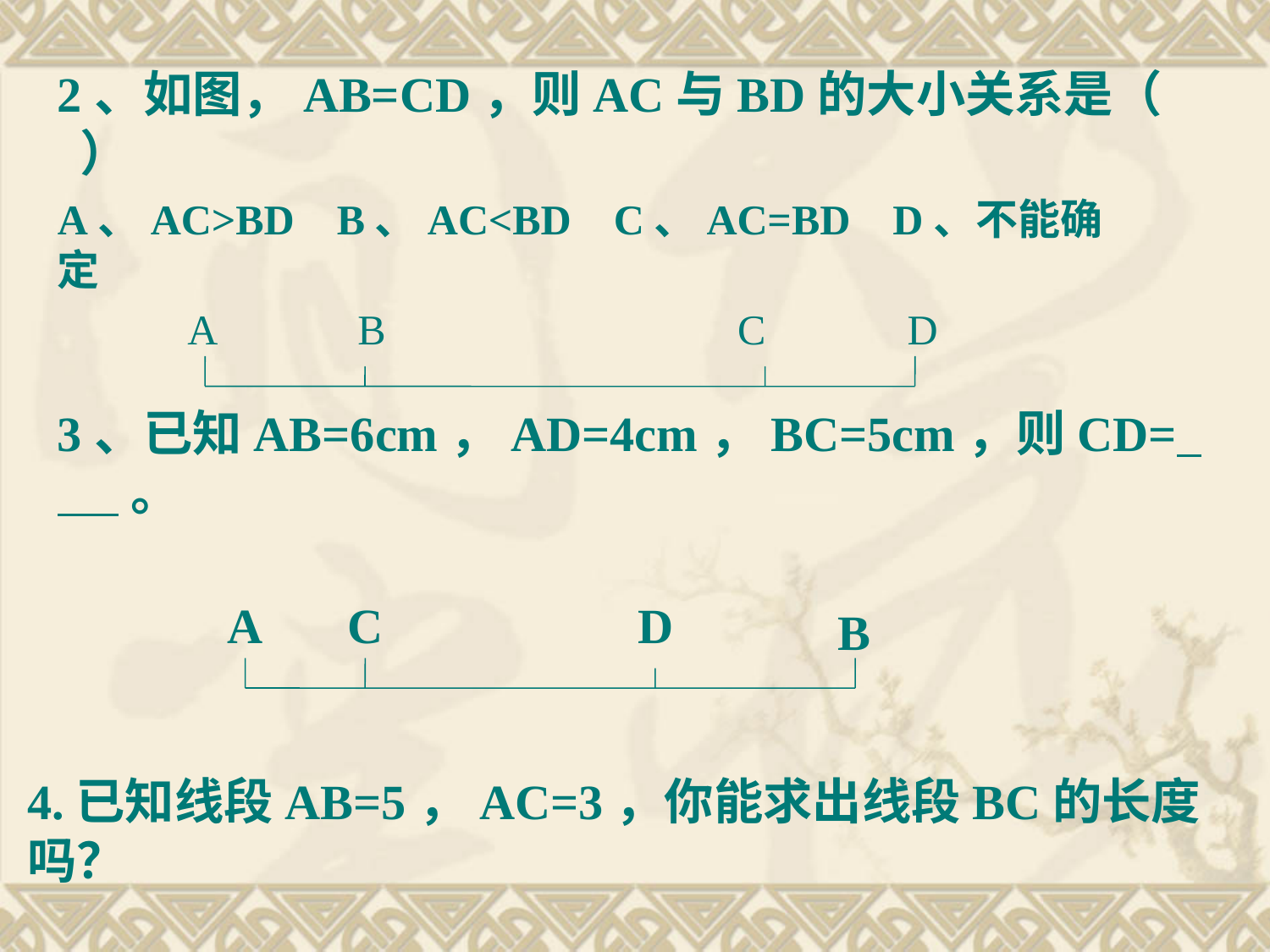

2、如图，AB=CD，则AC与BD的大小关系是（    ）
A、AC>BD    B、AC<BD    C、AC=BD    D、不能确定
A
B
C
D

3、已知AB=6cm，AD=4cm，BC=5cm，则CD=        。
A
C
D
B

4.已知线段AB=5，AC=3，你能求出线段BC的长度吗？